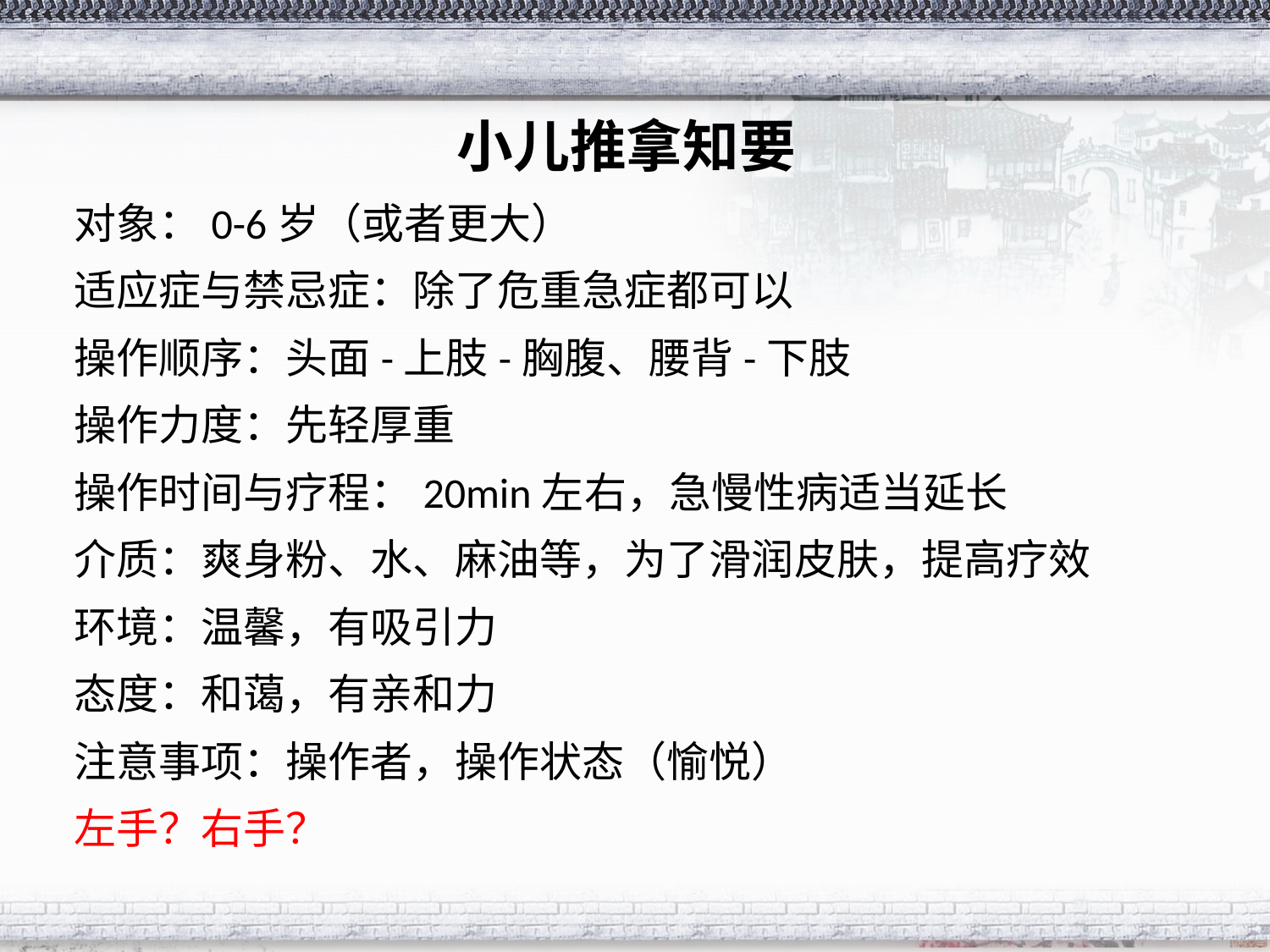

# 小儿推拿知要
对象：0-6岁（或者更大）
适应症与禁忌症：除了危重急症都可以
操作顺序：头面-上肢-胸腹、腰背-下肢
操作力度：先轻厚重
操作时间与疗程：20min左右，急慢性病适当延长
介质：爽身粉、水、麻油等，为了滑润皮肤，提高疗效
环境：温馨，有吸引力
态度：和蔼，有亲和力
注意事项：操作者，操作状态（愉悦）
左手？右手？